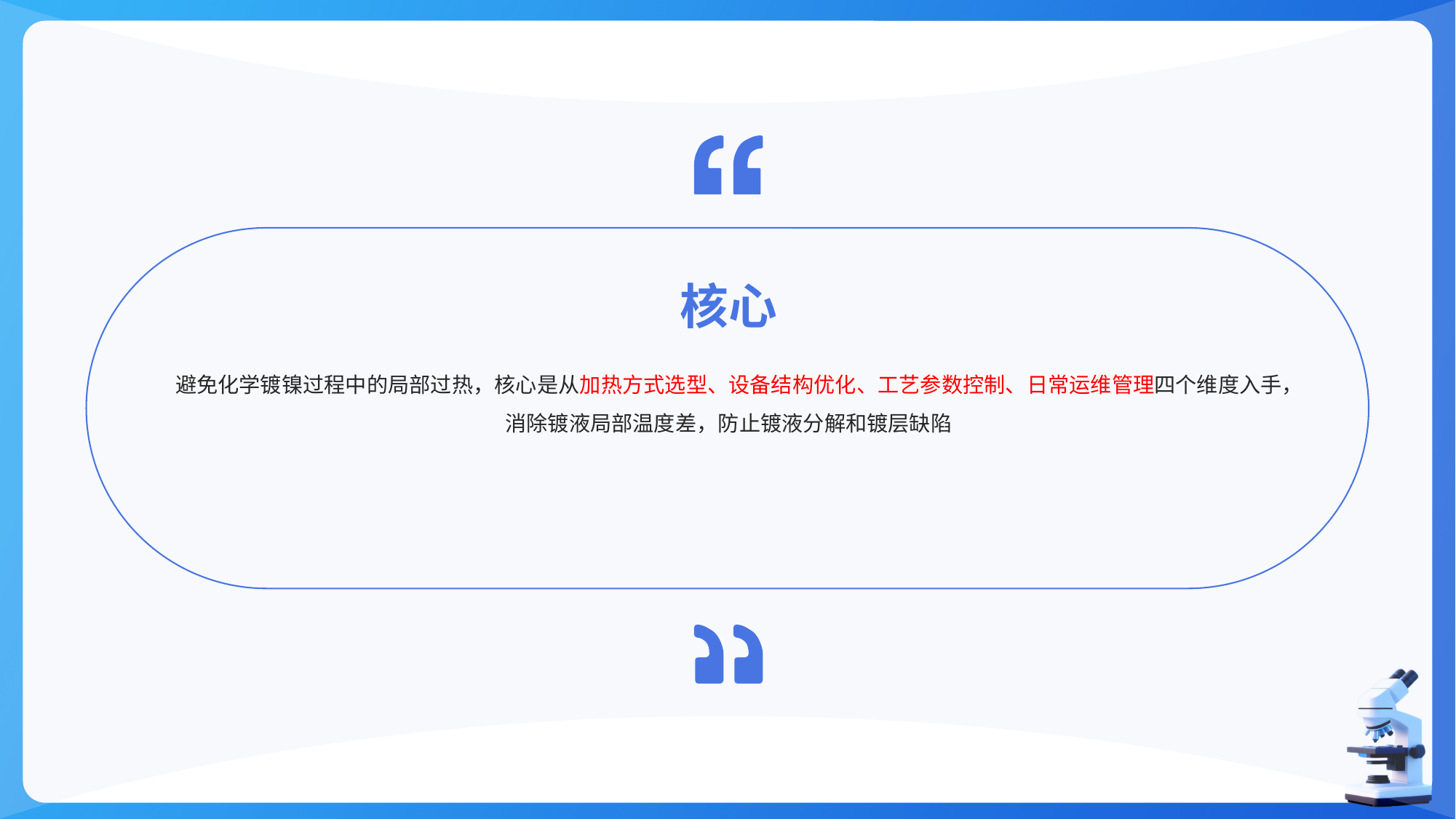

# 核心
避免化学镀镍过程中的局部过热，核心是从加热方式选型、设备结构优化、工艺参数控制、日常运维管理四个维度入手，消除镀液局部温度差，防止镀液分解和镀层缺陷